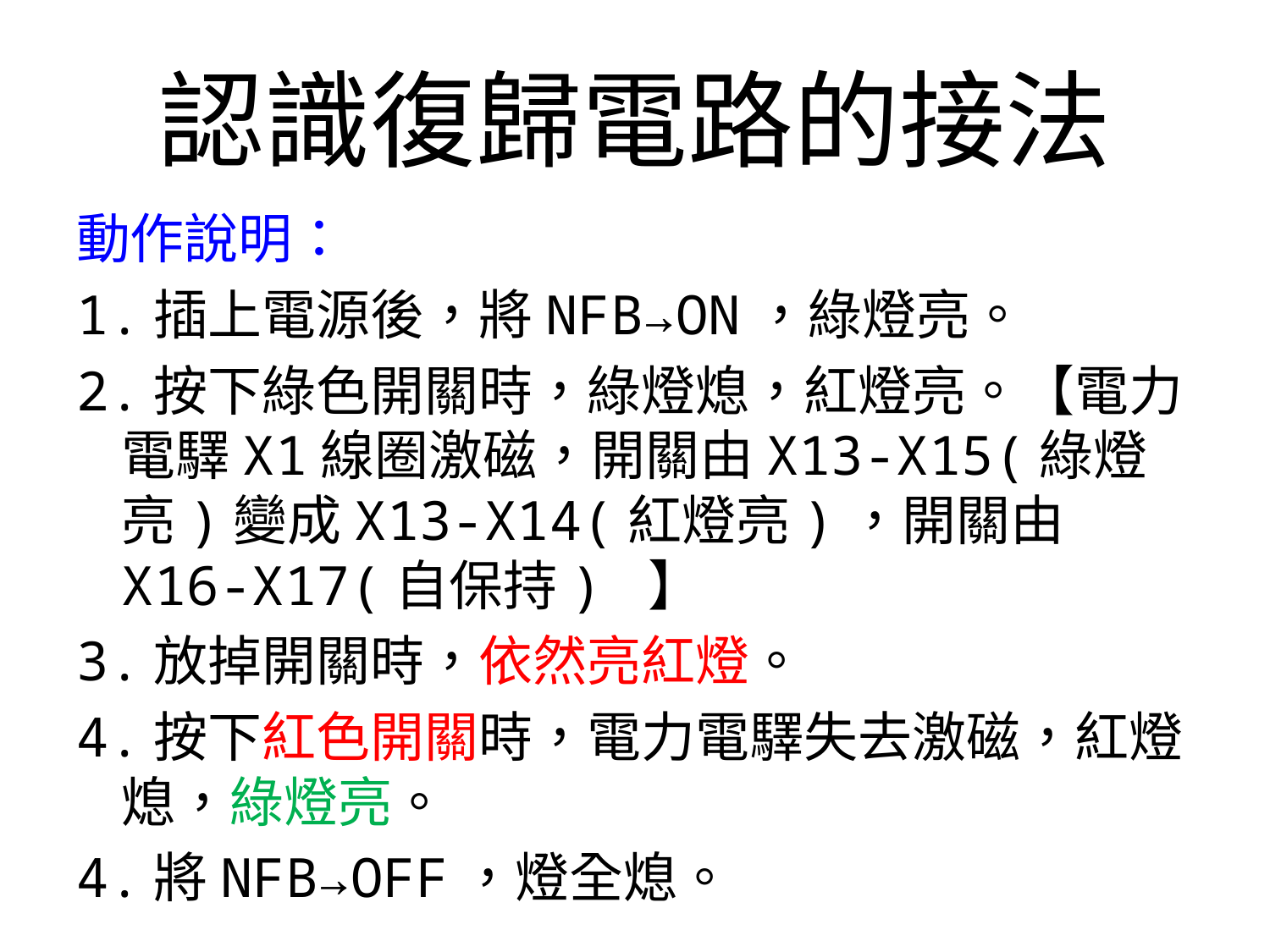

# 認識復歸電路的接法
動作說明：
1.插上電源後，將NFB→ON，綠燈亮。
2.按下綠色開關時，綠燈熄，紅燈亮。【電力電驛X1線圈激磁，開關由X13-X15(綠燈亮)變成X13-X14(紅燈亮)，開關由X16-X17(自保持) 】
3.放掉開關時，依然亮紅燈。
4.按下紅色開關時，電力電驛失去激磁，紅燈熄，綠燈亮。
4.將NFB→OFF，燈全熄。